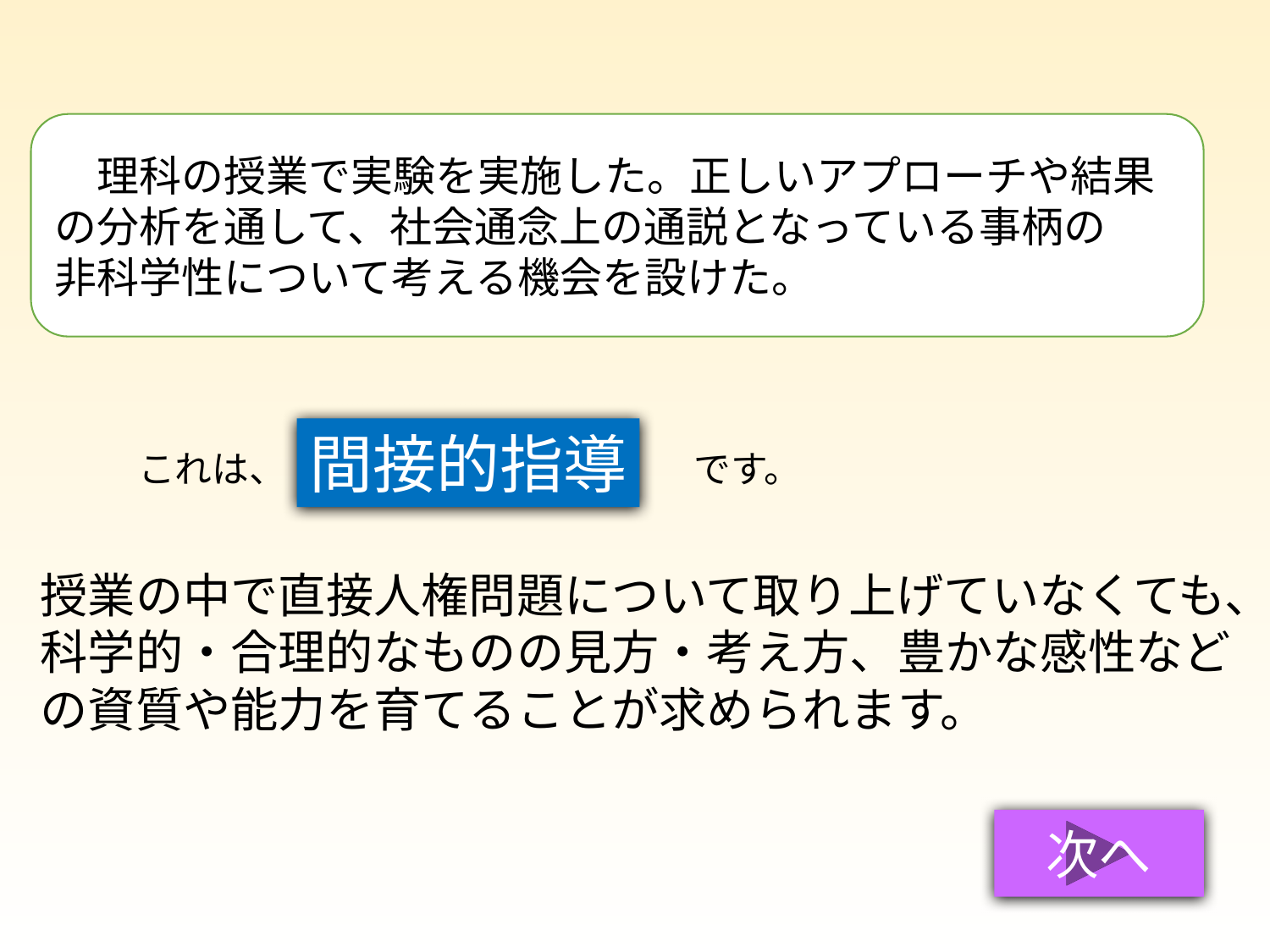

理科の授業で実験を実施した。正しいアプローチや結果の分析を通して、社会通念上の通説となっている事柄の
非科学性について考える機会を設けた。
間接的指導
これは、　　　　　　　　　　　です。
授業の中で直接人権問題について取り上げていなくても、
科学的・合理的なものの見方・考え方、豊かな感性など
の資質や能力を育てることが求められます。
次へ